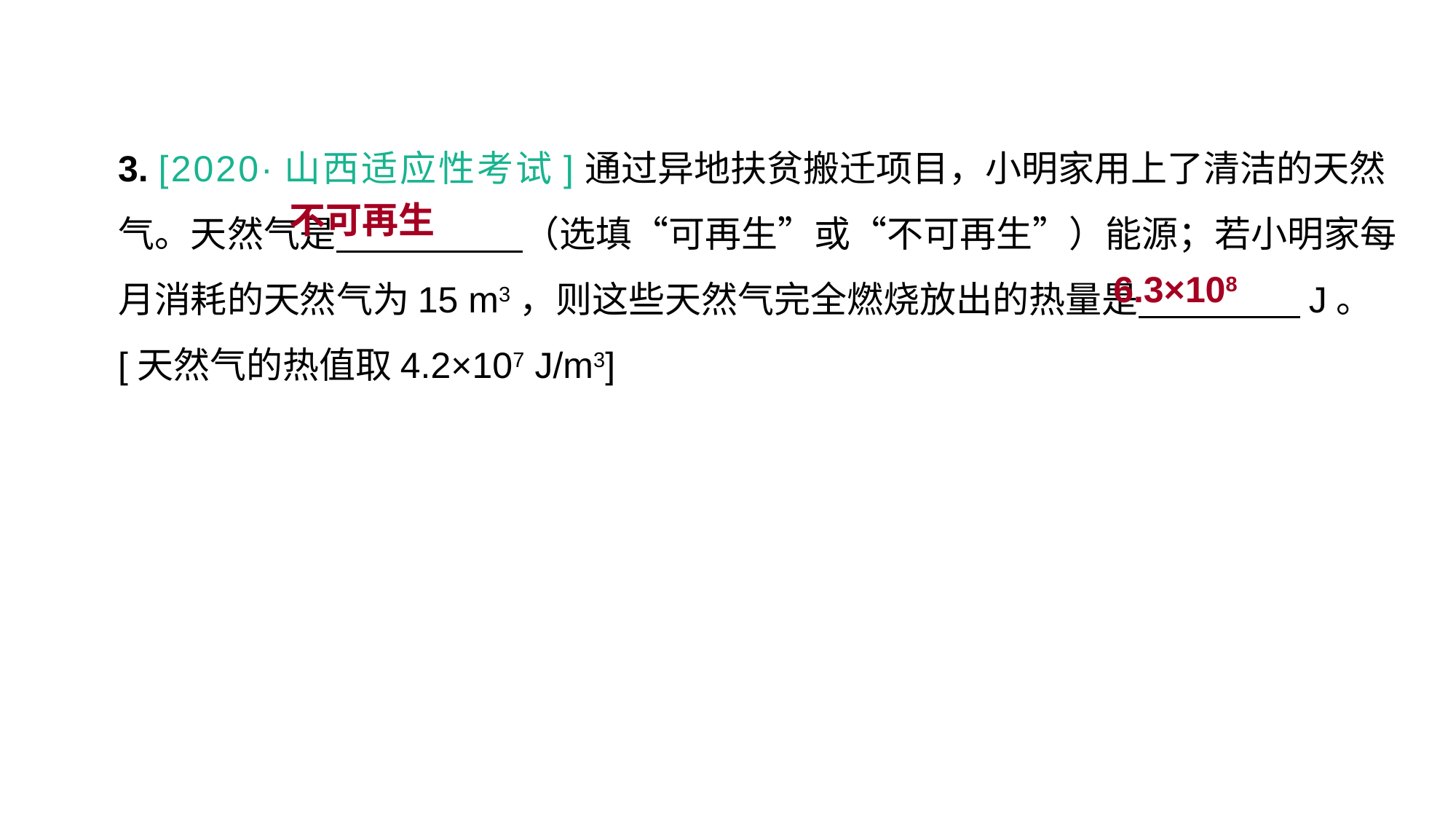

3. [2020·山西适应性考试]通过异地扶贫搬迁项目，小明家用上了清洁的天然气。天然气是　     　　　（选填“可再生”或“不可再生”）能源；若小明家每月消耗的天然气为15 m3，则这些天然气完全燃烧放出的热量是　  　　　J。 [天然气的热值取4.2×107 J/m3]
不可再生
重难突破 能力提升
6.3×108